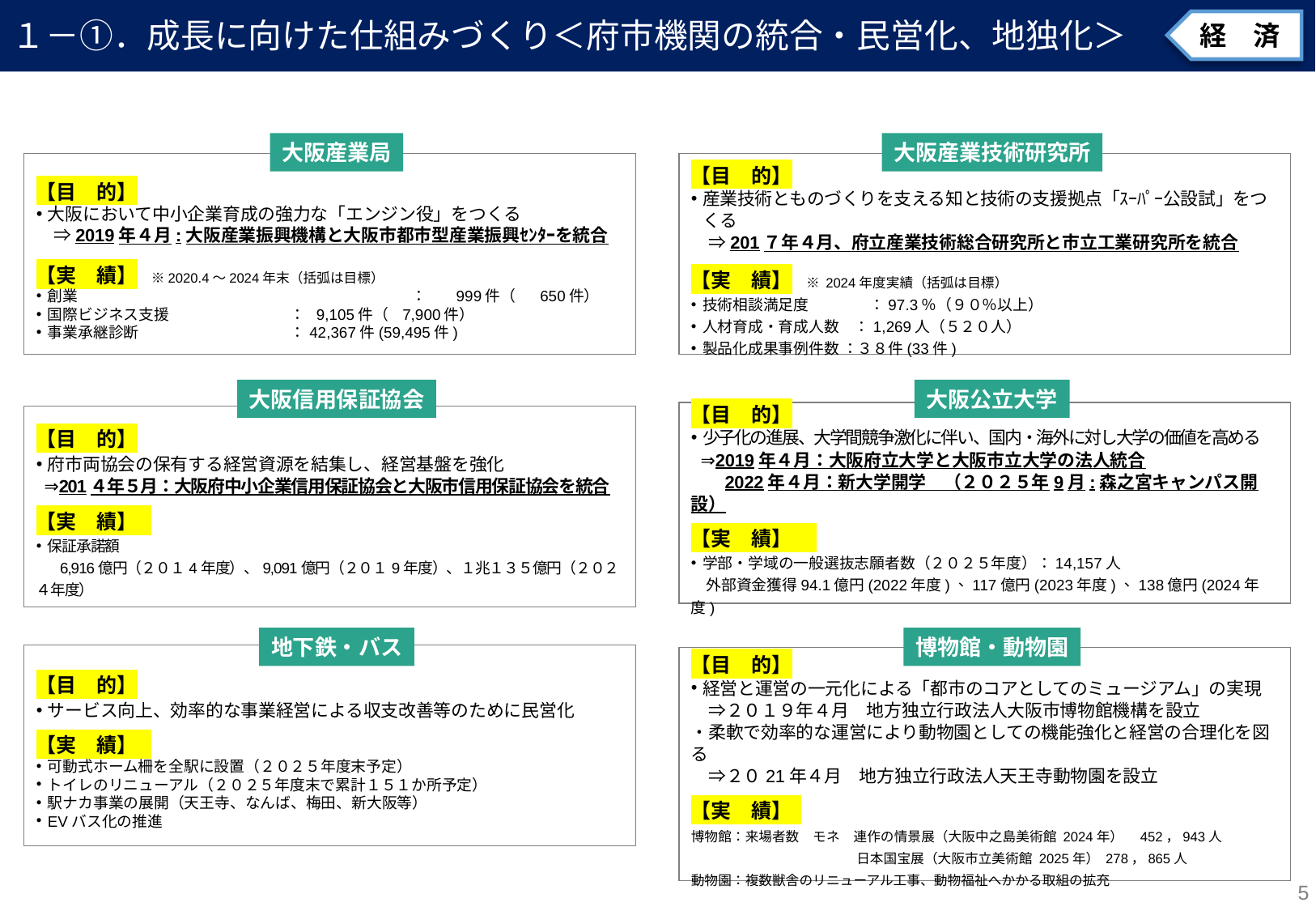

１－①．成長に向けた仕組みづくり＜府市機関の統合・民営化、地独化＞
経　済
大阪産業局
【目　的】
大阪において中小企業育成の強力な「エンジン役」をつくる
　⇒2019年４月:大阪産業振興機構と大阪市都市型産業振興ｾﾝﾀｰを統合
【実　績】   ※2020.4～2024年末（括弧は目標）
創業			：　   999件（      650件）
国際ビジネス支援	：  9,105件（   7,900件）
事業承継診断		：42,367件(59,495件)
大阪産業技術研究所
【目　的】
産業技術とものづくりを支える知と技術の支援拠点「ｽｰﾊﾟｰ公設試」をつくる
　⇒201７年４月、府立産業技術総合研究所と市立工業研究所を統合
【実　績】   ※ 2024年度実績（括弧は目標）
技術相談満足度	　　　：97.3％（９０％以上）
人材育成・育成人数　：1,269人（５２０人）
製品化成果事例件数 ：３８件(33件)
大阪信用保証協会
【目　的】
府市両協会の保有する経営資源を結集し、経営基盤を強化
  ⇒201４年５月：大阪府中小企業信用保証協会と大阪市信用保証協会を統合
【実　績】
保証承諾額
　 6,916億円（２０１4年度）、9,091億円（２０１9年度）、１兆１３５億円（２０２４年度）
大阪公立大学
【目　的】
少子化の進展、大学間競争激化に伴い、国内・海外に対し大学の価値を高める
  ⇒2019年４月：大阪府立大学と大阪市立大学の法人統合
　   2022年４月：新大学開学　（２０２５年9月:森之宮キャンパス開設）
【実　績】
学部・学域の一般選抜志願者数（２０２５年度）：14,157人
　外部資金獲得94.1億円(2022年度)、117億円(2023年度)、138億円(2024年度)
地下鉄・バス
【目　的】
サービス向上、効率的な事業経営による収支改善等のために民営化
【実　績】
可動式ホーム柵を全駅に設置（２０２５年度末予定）
トイレのリニューアル（２０２５年度末で累計１５１か所予定）
駅ナカ事業の展開（天王寺、なんば、梅田、新大阪等）
EVバス化の推進
博物館・動物園
【目　的】
経営と運営の一元化による「都市のコアとしてのミュージアム」の実現
　⇒２０１９年４月　地方独立行政法人大阪市博物館機構を設立
・柔軟で効率的な運営により動物園としての機能強化と経営の合理化を図る
　⇒２０21年４月　地方独立行政法人天王寺動物園を設立
【実　績】
博物館：来場者数　モネ　連作の情景展（大阪中之島美術館 2024年）　452，943人
　　　　　　　　　　　　 日本国宝展（大阪市立美術館 2025年） 278，865人
動物園：複数獣舎のリニューアル工事、動物福祉へかかる取組の拡充
5